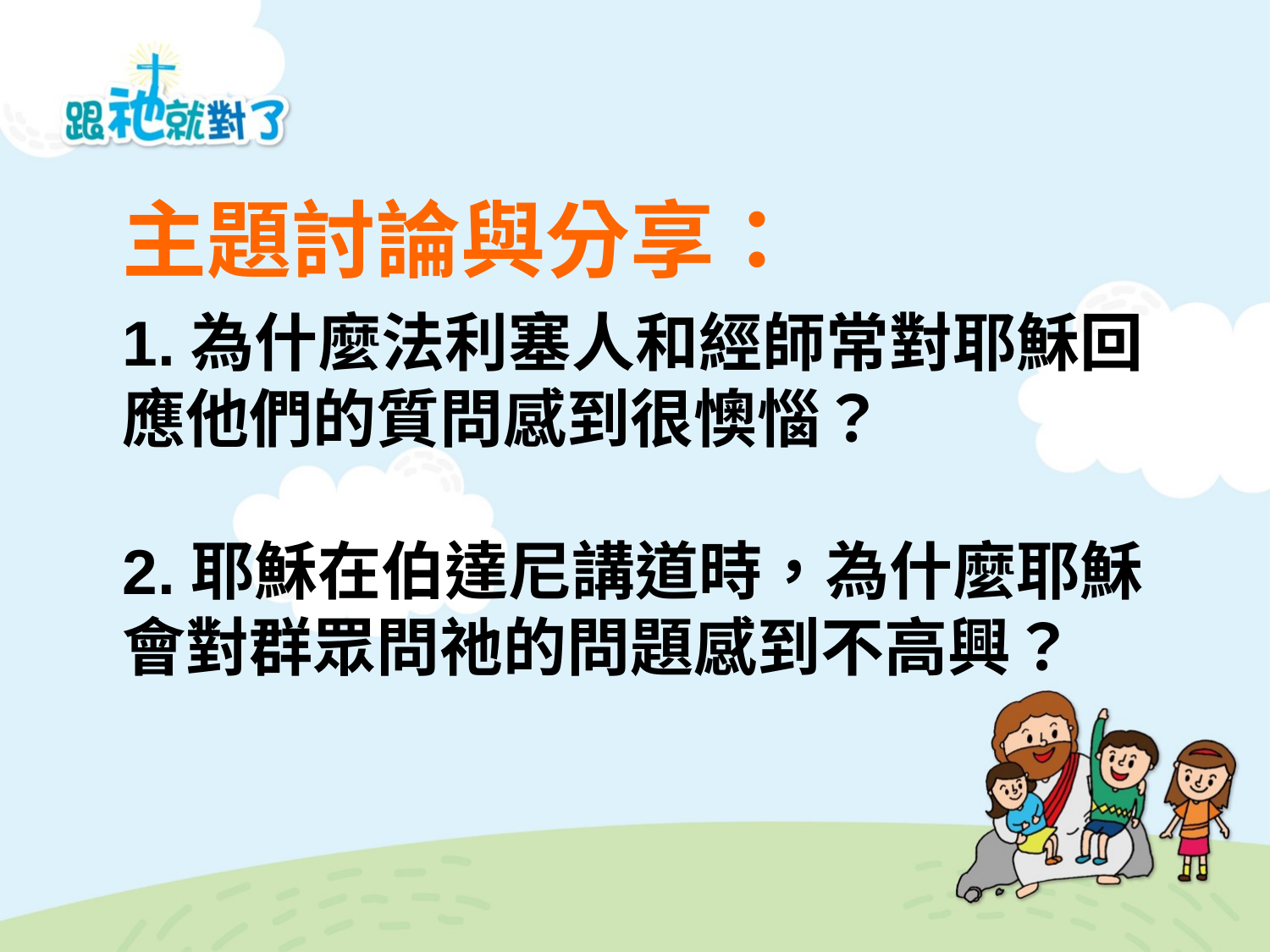

主題討論與分享：
1.為什麼法利塞人和經師常對耶穌回應他們的質問感到很懊惱？

2.耶穌在伯達尼講道時，為什麼耶穌會對群眾問祂的問題感到不高興？